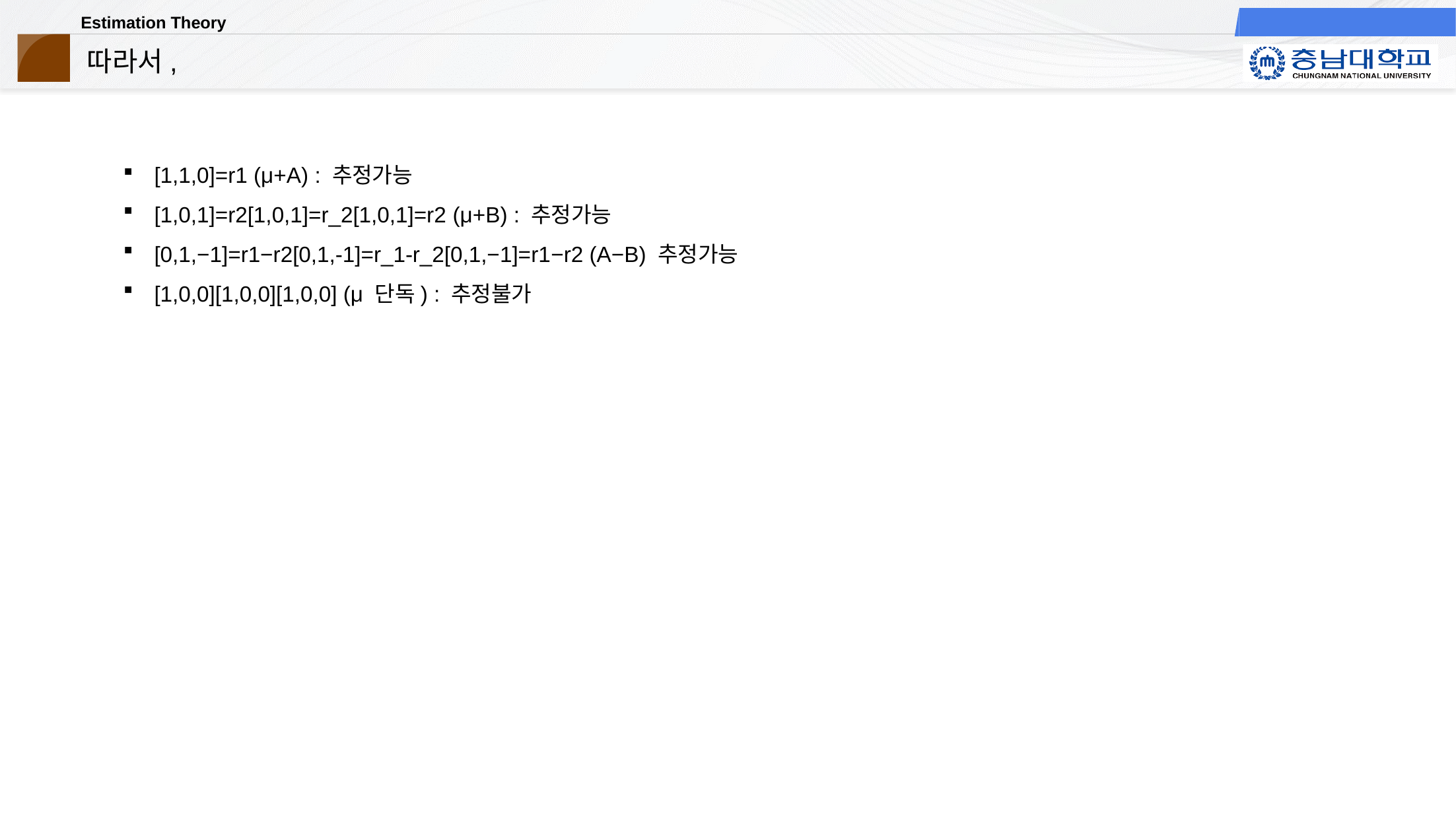

# 따라서,
[1,1,0]=r1​ (μ+A) : 추정가능
[1,0,1]=r2[1,0,1]=r_2[1,0,1]=r2​ (μ+B) : 추정가능
[0,1,−1]=r1−r2[0,1,-1]=r_1-r_2[0,1,−1]=r1​−r2​ (A−B) 추정가능
[1,0,0][1,0,0][1,0,0] (μ 단독) : 추정불가